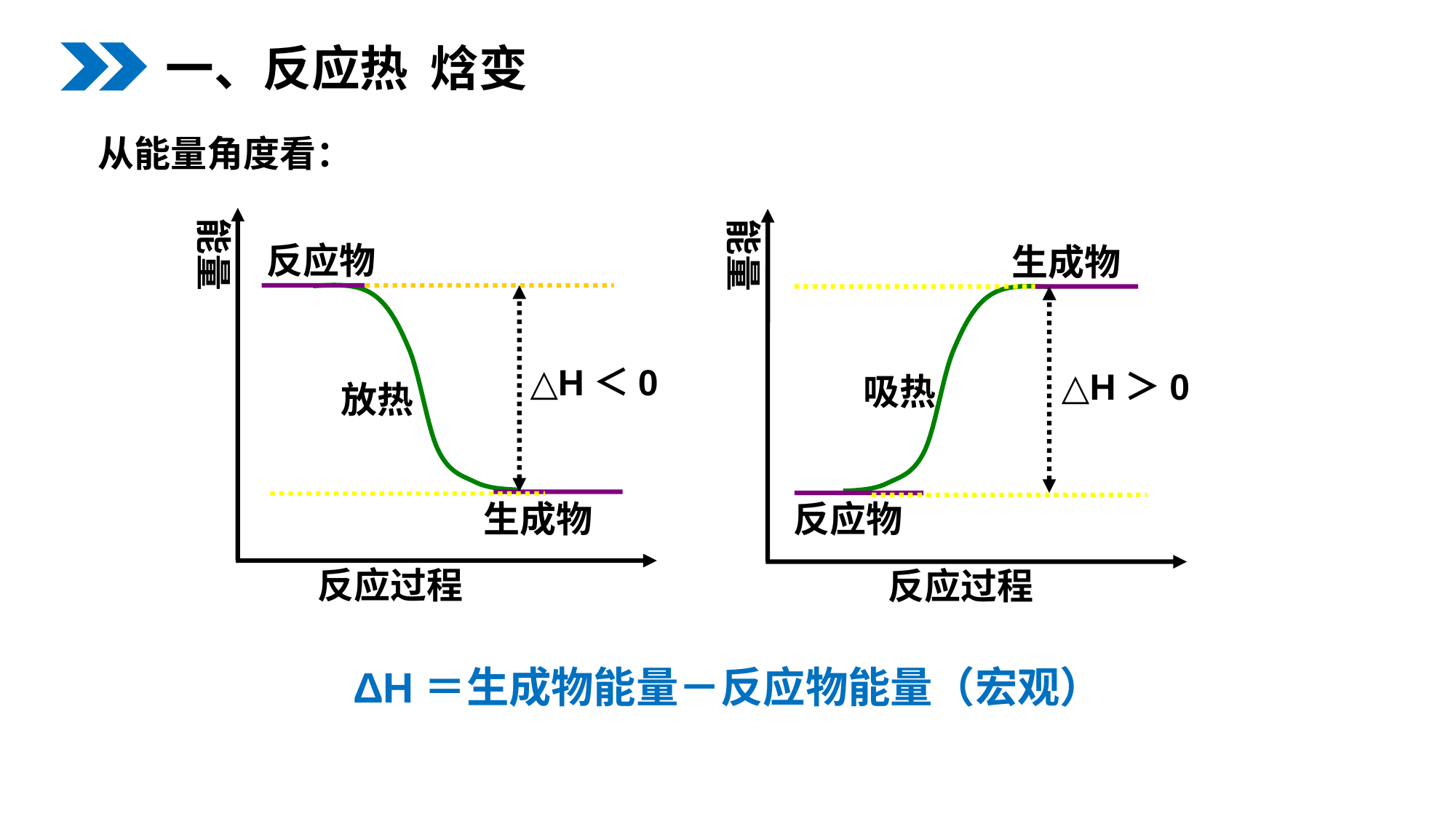

一、反应热  焓变
从能量角度看：
能量

反应物

生成物

反应过程

能量

生成物

反应物

反应过程

△H＜0
△H＞0
吸热
放热
ΔH＝生成物能量－反应物能量（宏观）